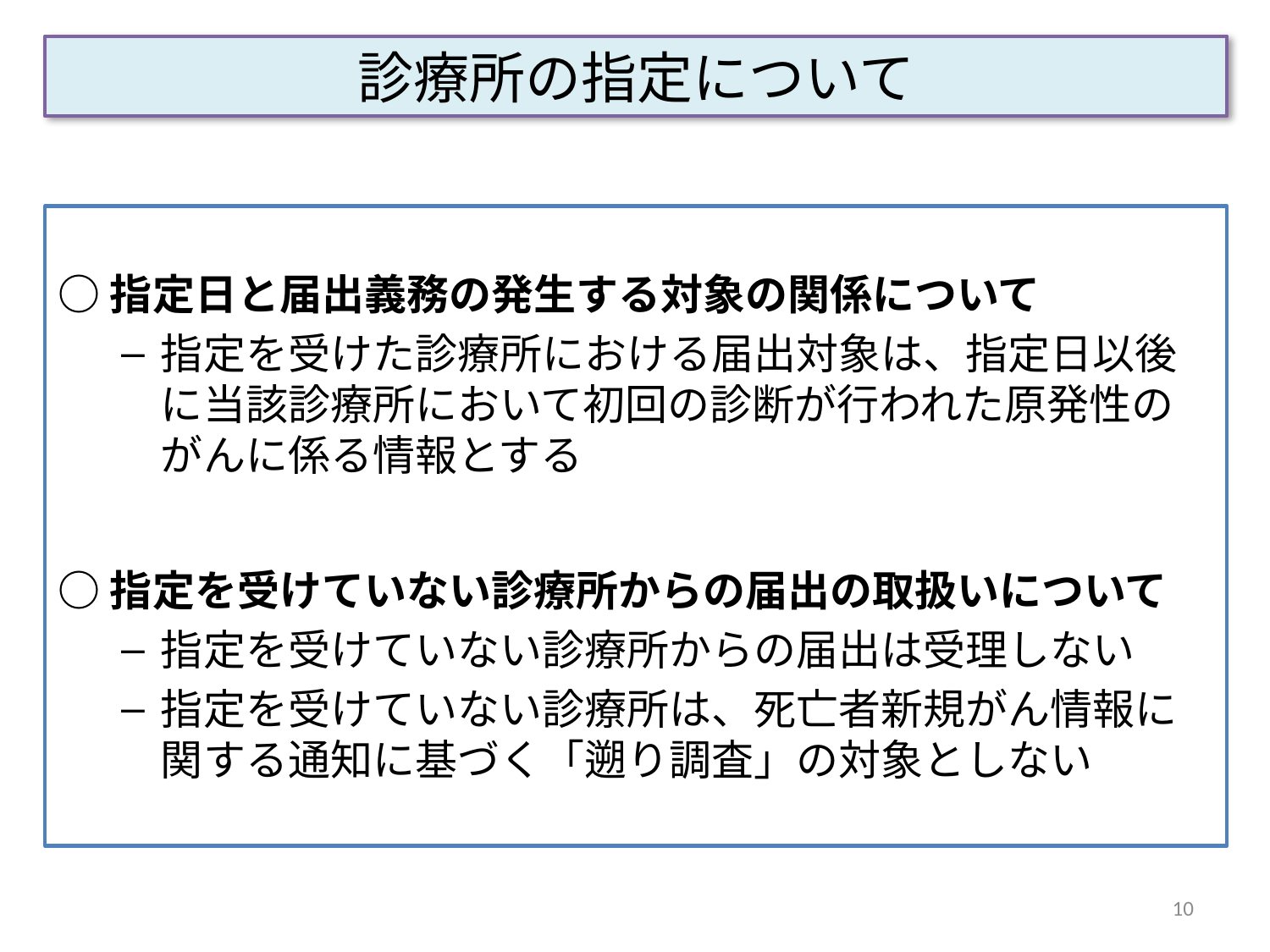

診療所の指定について
○指定日と届出義務の発生する対象の関係について
指定を受けた診療所における届出対象は、指定日以後に当該診療所において初回の診断が行われた原発性のがんに係る情報とする

○指定を受けていない診療所からの届出の取扱いについて
指定を受けていない診療所からの届出は受理しない
指定を受けていない診療所は、死亡者新規がん情報に関する通知に基づく「遡り調査」の対象としない
10